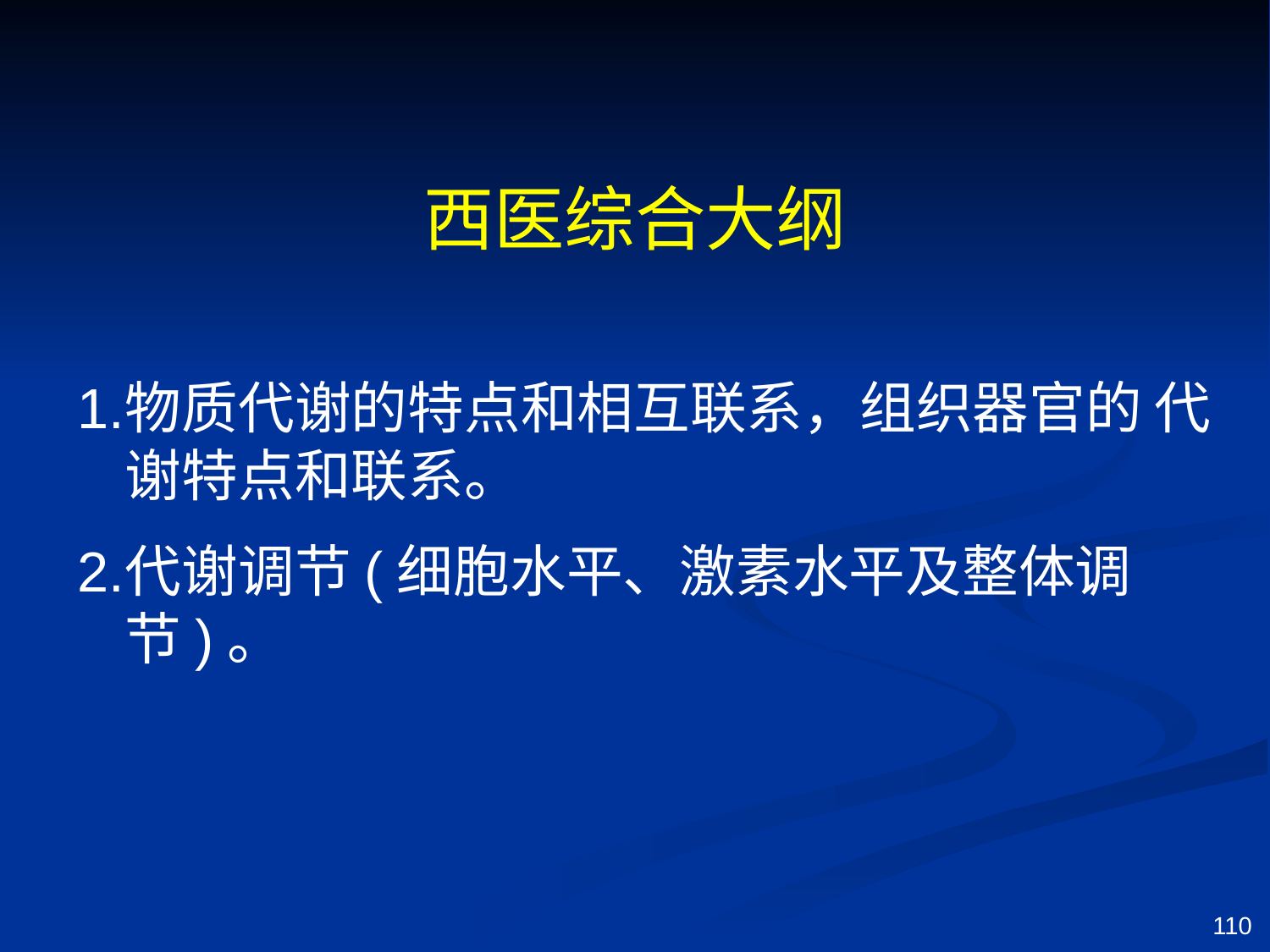

# 西医综合大纲
物质代谢的特点和相互联系，组织器官的 代谢特点和联系。
代谢调节(细胞水平、激素水平及整体调节)。
110